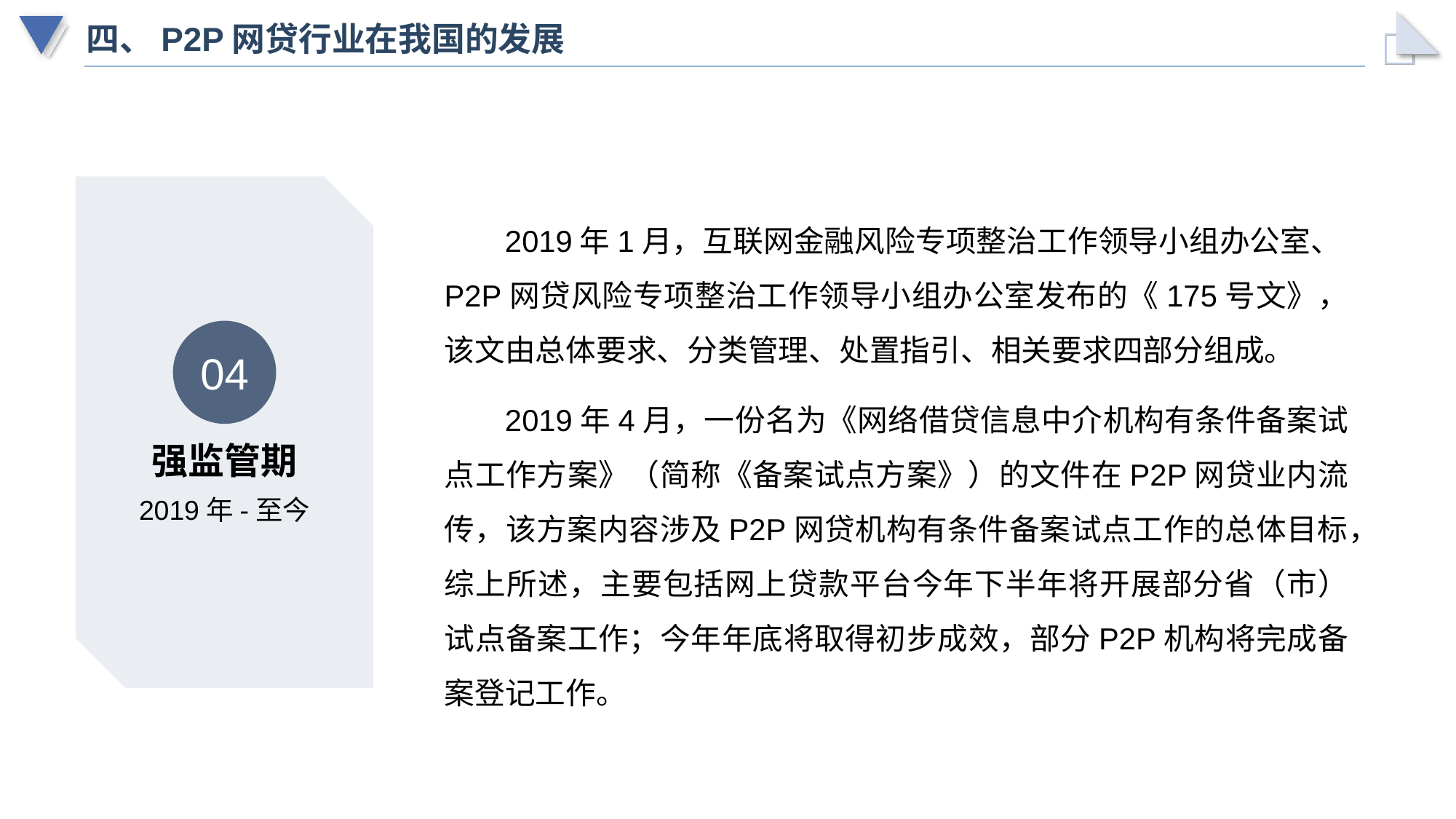

# 四、P2P网贷行业在我国的发展

2019年1月，互联网金融风险专项整治工作领导小组办公室、P2P网贷风险专项整治工作领导小组办公室发布的《175号文》，该文由总体要求、分类管理、处置指引、相关要求四部分组成。
2019年4月，一份名为《网络借贷信息中介机构有条件备案试点工作方案》（简称《备案试点方案》）的文件在P2P网贷业内流传，该方案内容涉及P2P网贷机构有条件备案试点工作的总体目标，综上所述，主要包括网上贷款平台今年下半年将开展部分省（市）试点备案工作；今年年底将取得初步成效，部分P2P机构将完成备案登记工作。
04
强监管期
2019年-至今